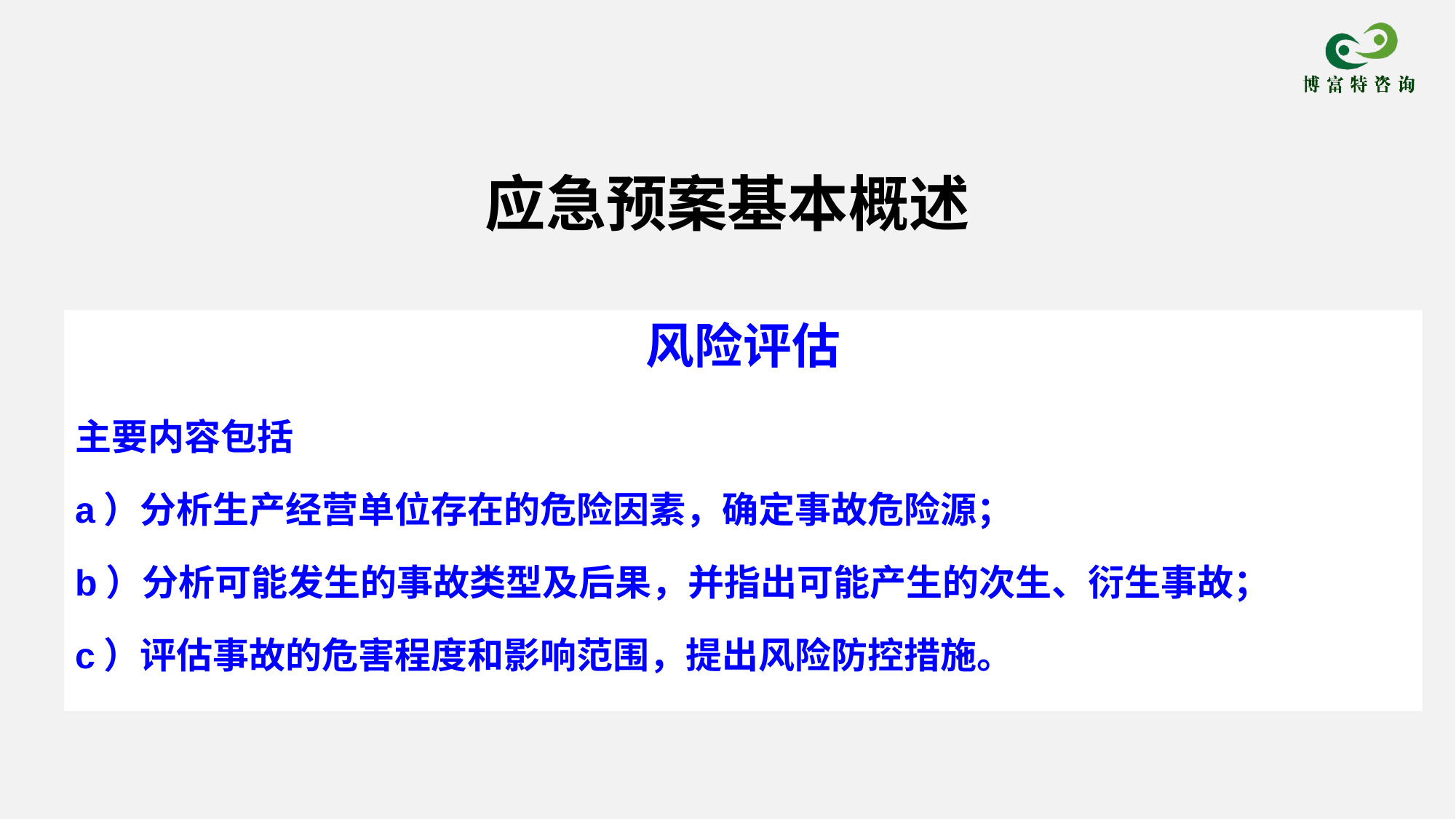

应急预案基本概述
# 风险评估
主要内容包括
a）分析生产经营单位存在的危险因素，确定事故危险源；
b）分析可能发生的事故类型及后果，并指出可能产生的次生、衍生事故；
c）评估事故的危害程度和影响范围，提出风险防控措施。